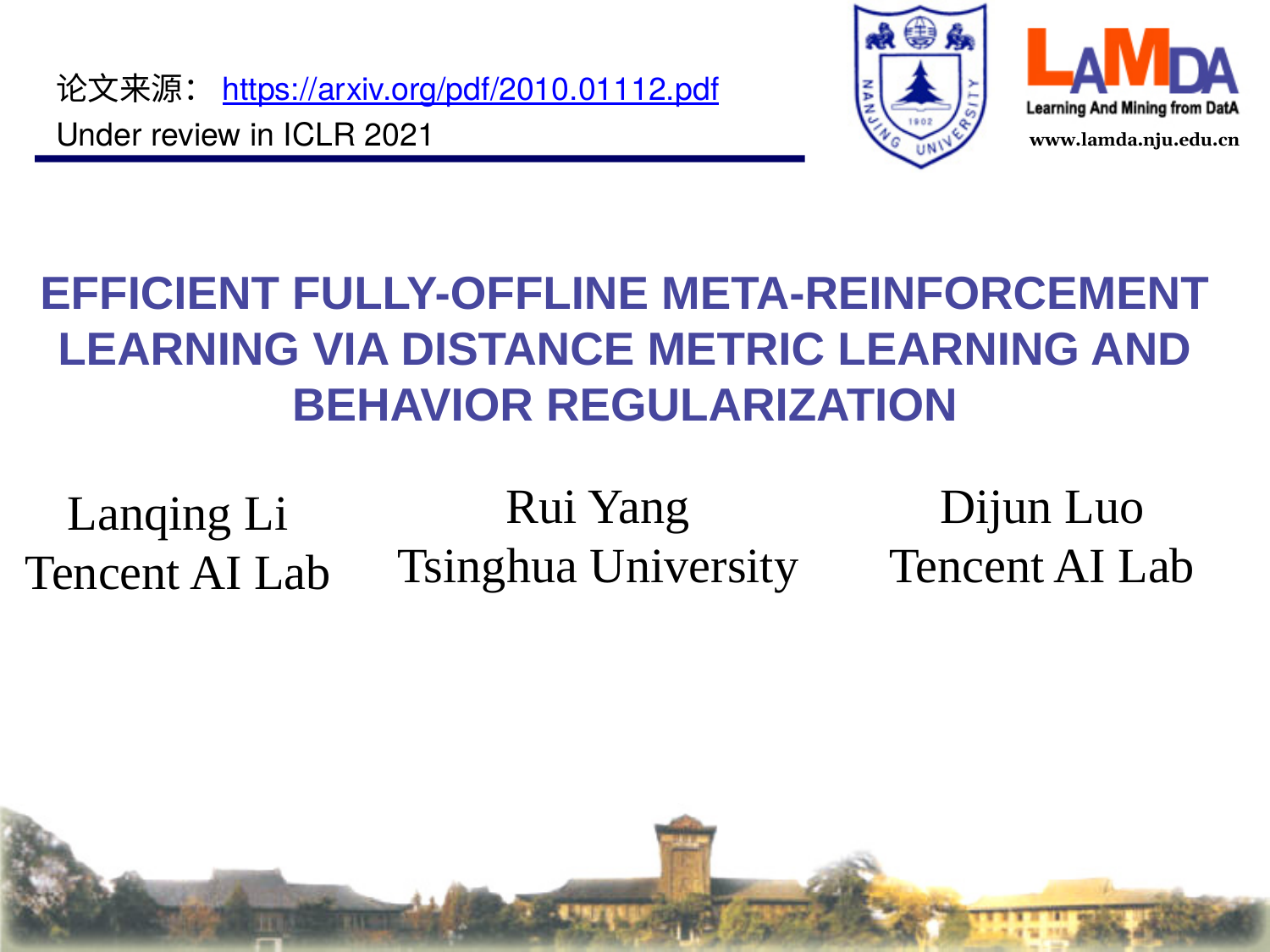

论文来源：https://arxiv.org/pdf/2010.01112.pdf
Under review in ICLR 2021
# EFFICIENT FULLY-OFFLINE META-REINFORCEMENT LEARNING VIA DISTANCE METRIC LEARNING AND BEHAVIOR REGULARIZATION

Rui Yang
Tsinghua University
Dijun Luo
Tencent AI Lab
Lanqing Li
Tencent AI Lab